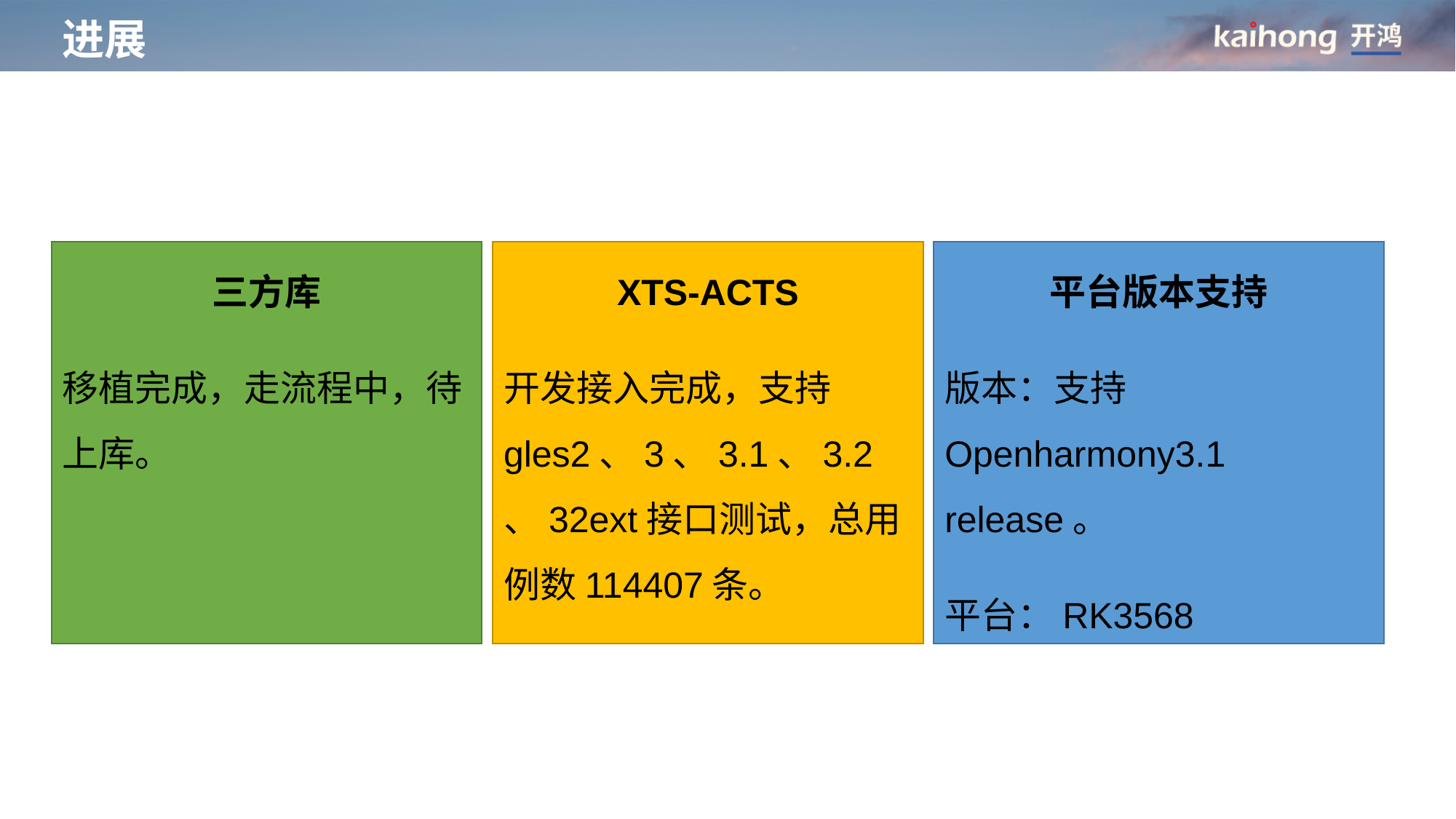

# 进展

三方库
移植完成，走流程中，待上库。
XTS-ACTS
开发接入完成，支持gles2、3、3.1、3.2、32ext接口测试，总用例数114407条。
平台版本支持
版本：支持Openharmony3.1 release。
平台：RK3568